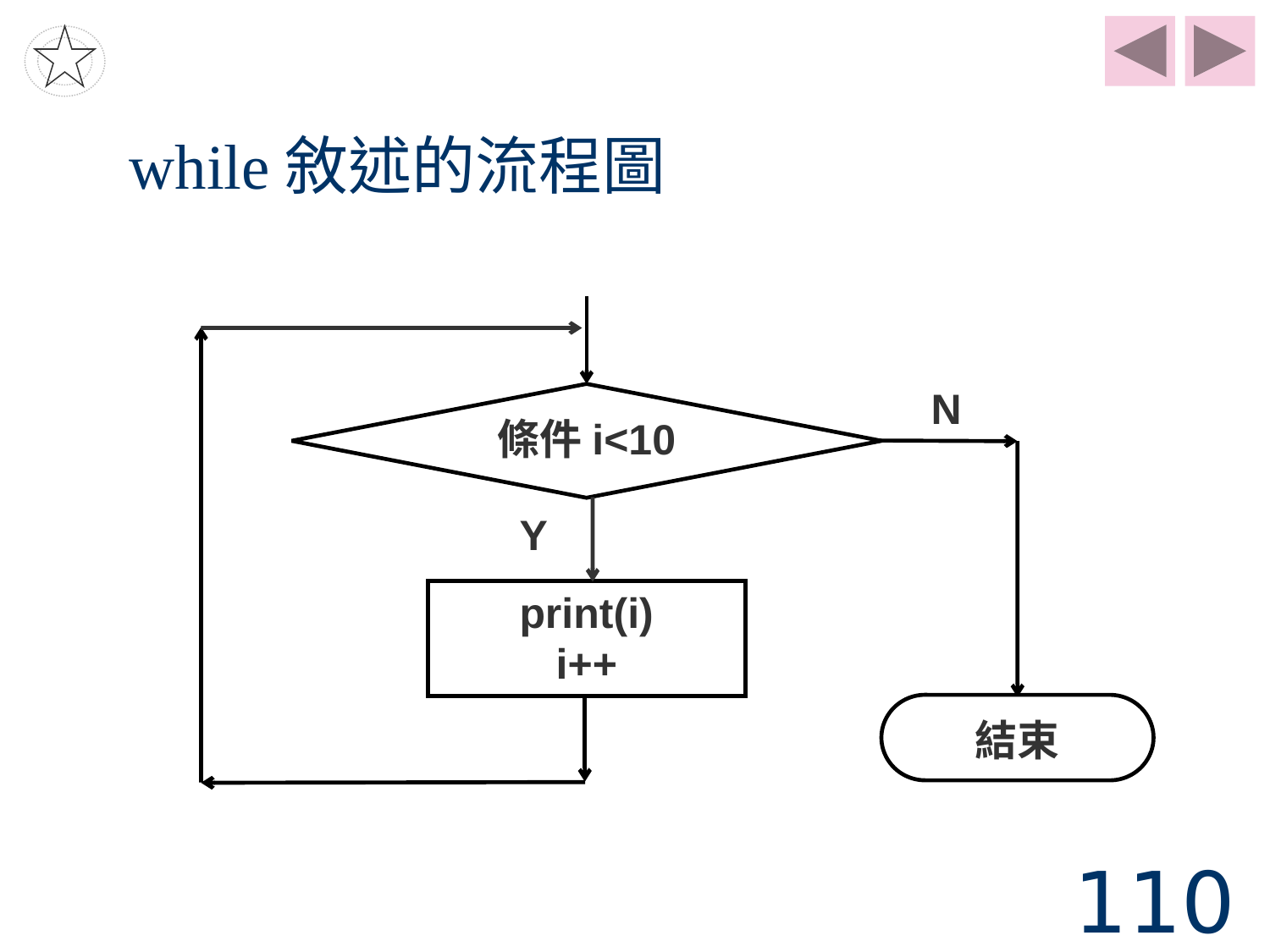

# while敘述的流程圖

N
條件i<10

Y
print(i)
i++
結束

110